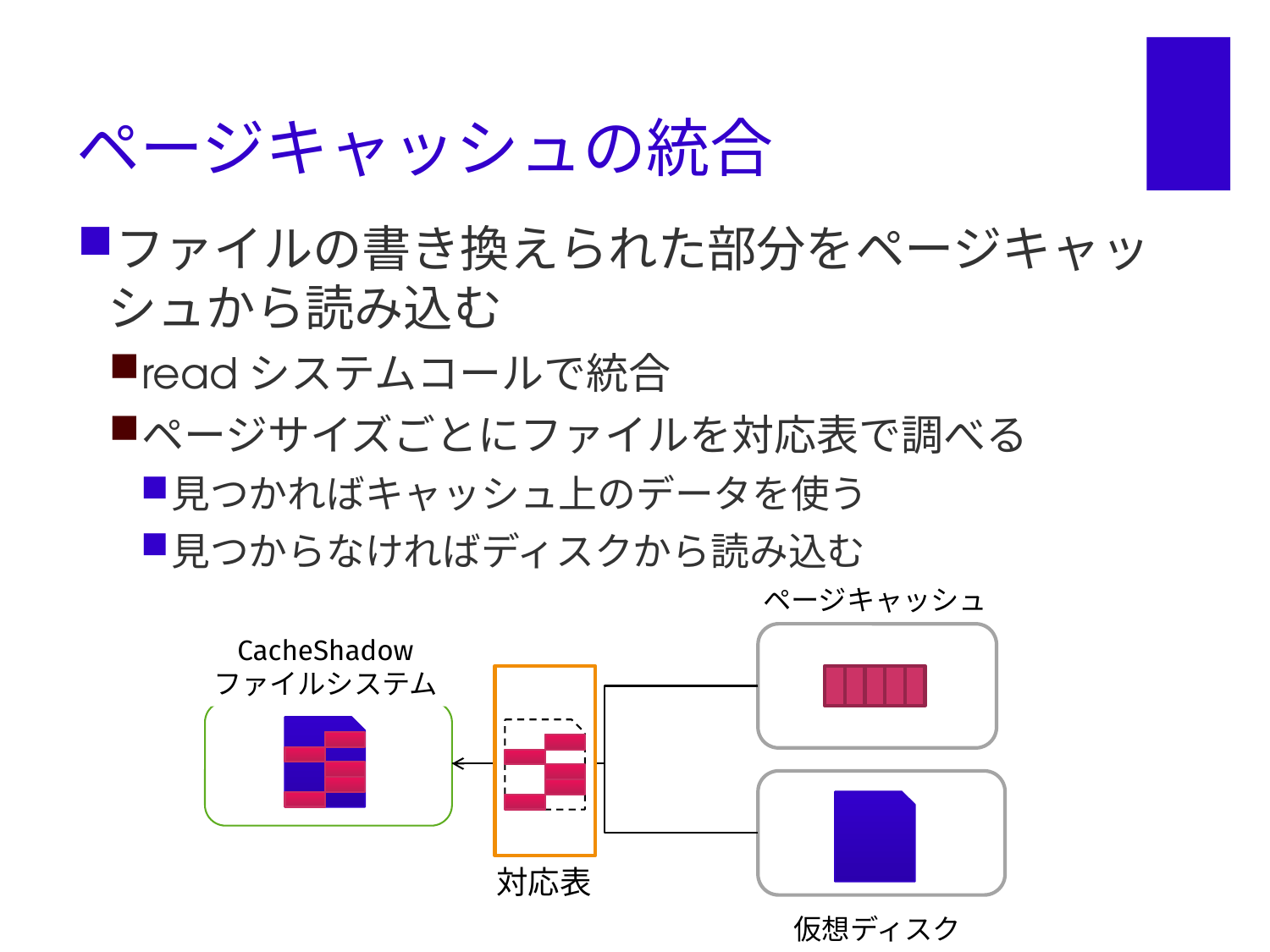

# ページキャッシュの統合
ファイルの書き換えられた部分をページキャッシュから読み込む
readシステムコールで統合
ページサイズごとにファイルを対応表で調べる
見つかればキャッシュ上のデータを使う
見つからなければディスクから読み込む

ページキャッシュ

CacheShadow
ファイルシステム

対応表
仮想ディスク